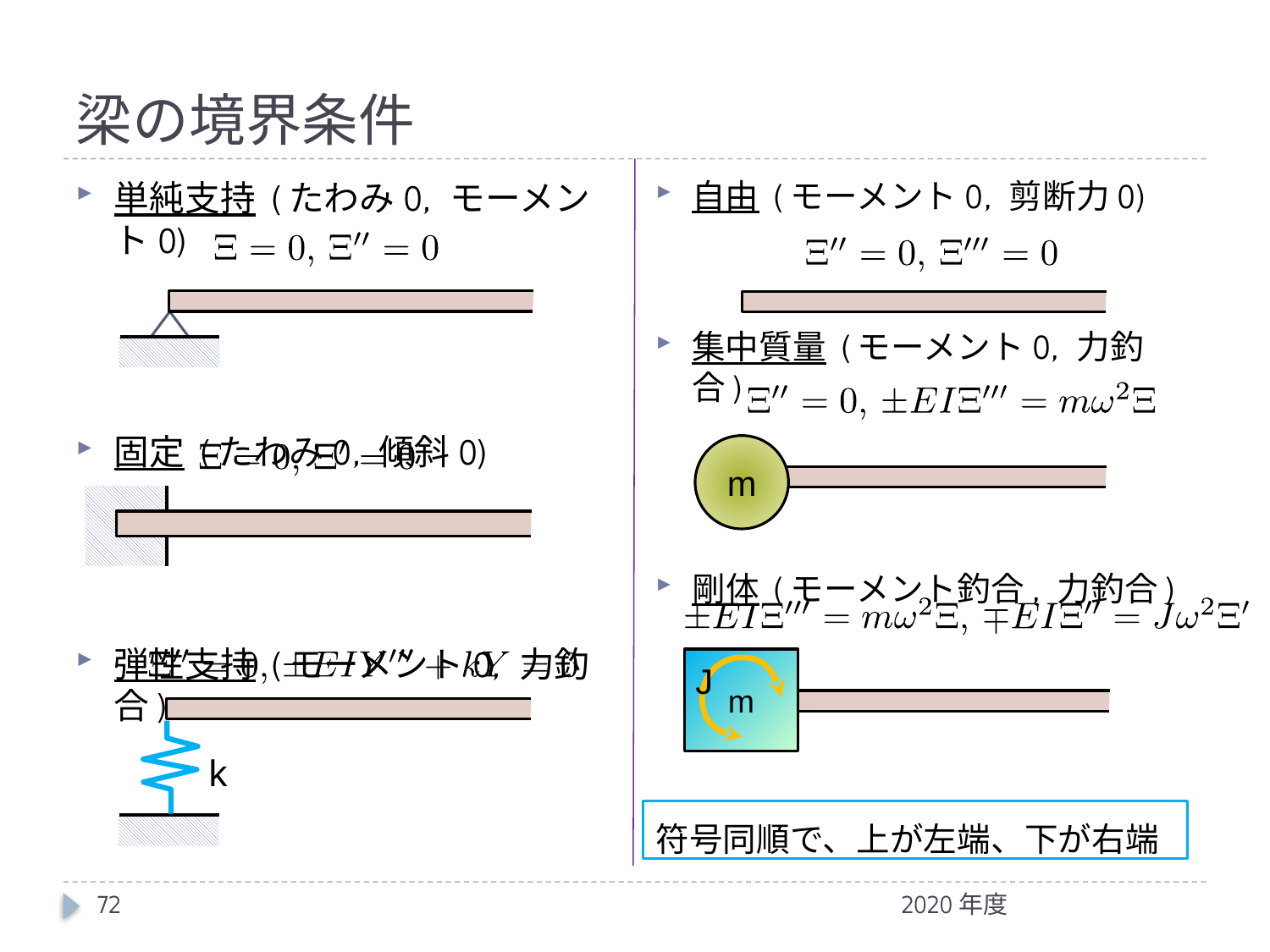

# 梁の境界条件
自由 (モーメント0, 剪断力0)

集中質量 (モーメント0, 力釣合)

剛体 (モーメント釣合, 力釣合)

符号同順で、上が左端、下が右端
単純支持 (たわみ0, モーメント0)

固定 (たわみ0, 傾斜0)

弾性支持 (モーメント0, 力釣合)

m

m
J

k

72
2020年度